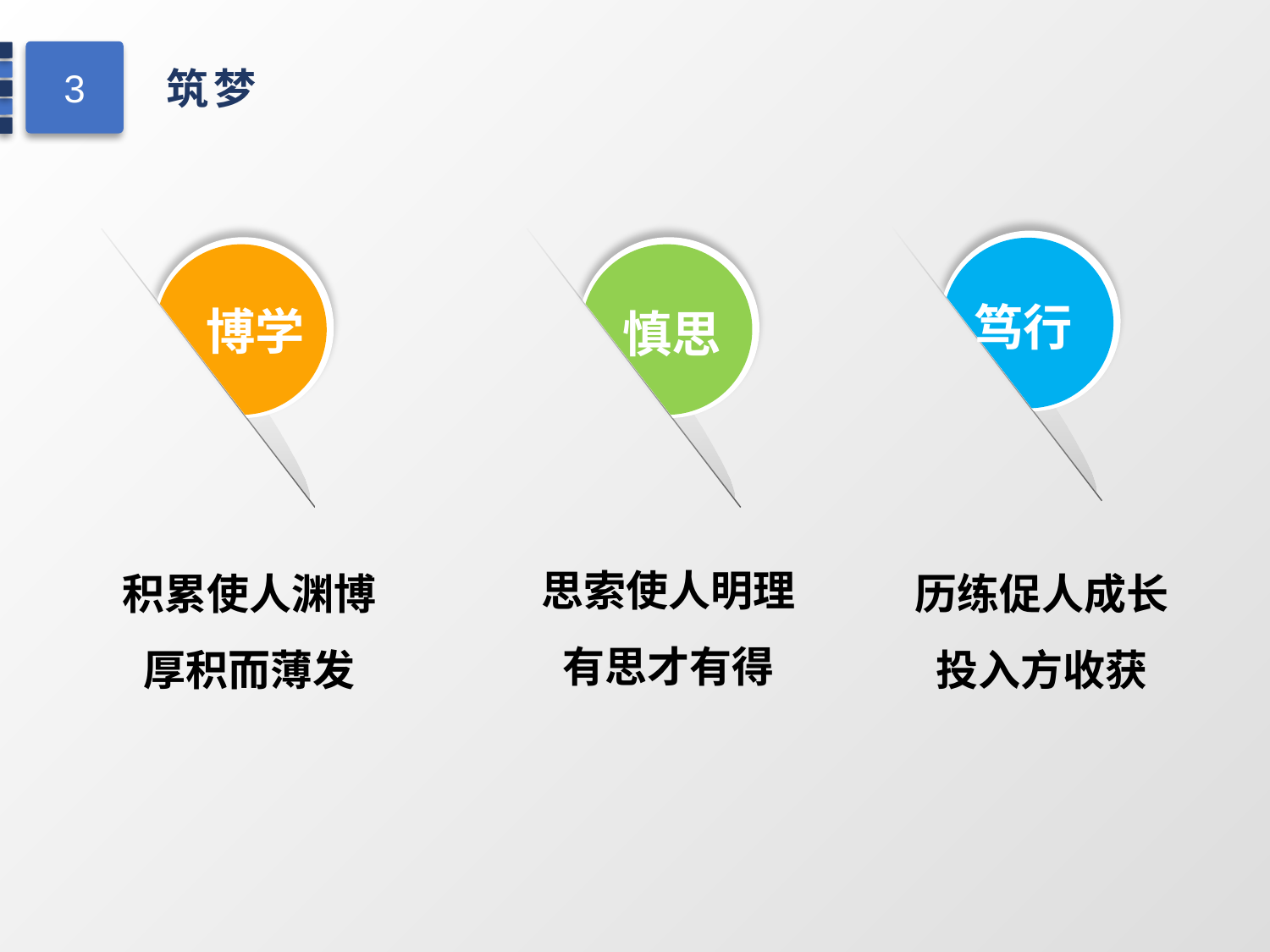

3

筑梦

笃行
博学
慎思
积累使人渊博
厚积而薄发
思索使人明理
有思才有得

历练促人成长
投入方收获